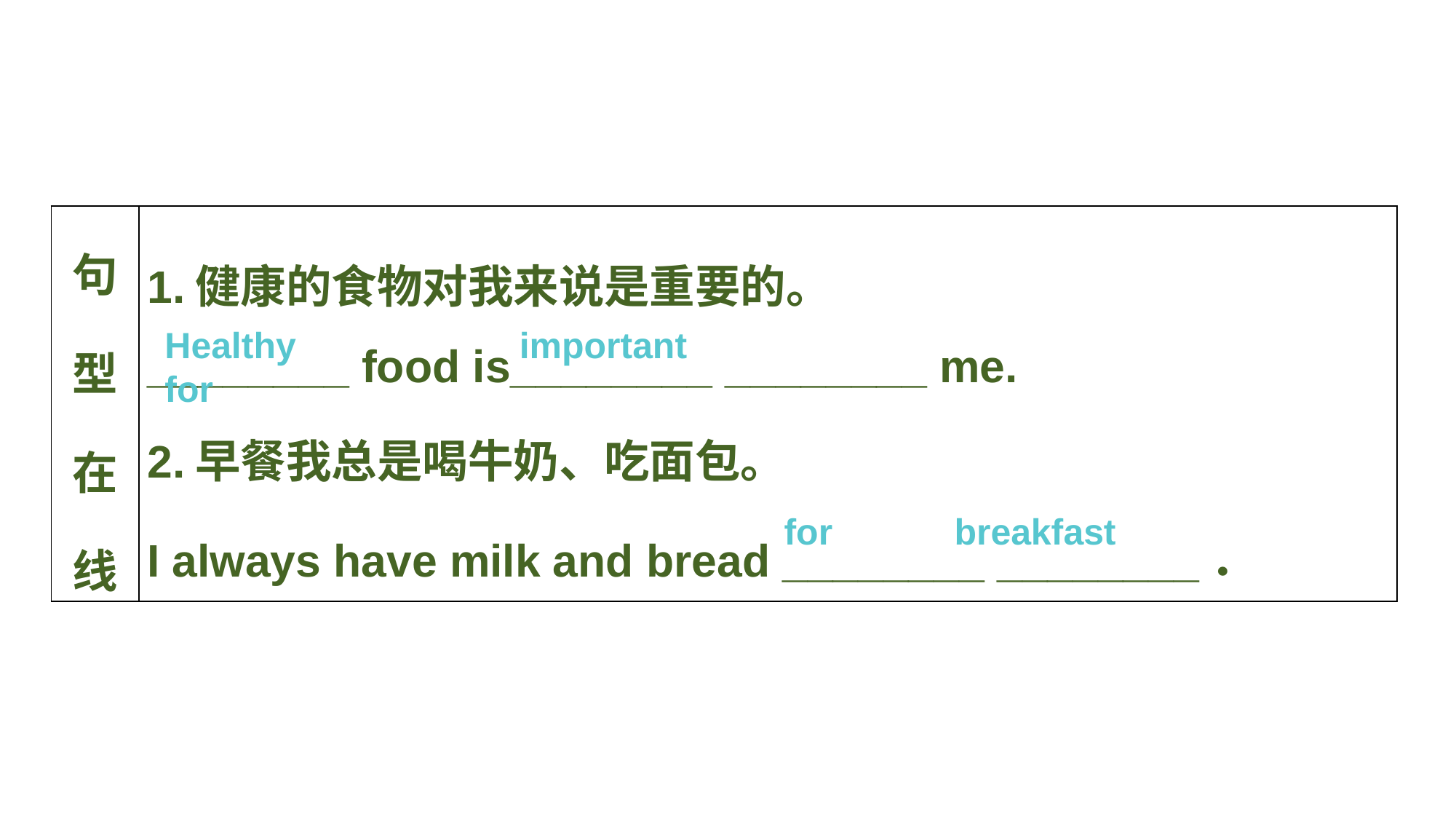

| 句型在线 | 1.健康的食物对我来说是重要的。 \_\_\_\_\_\_\_\_ food is\_\_\_\_\_\_\_\_ \_\_\_\_\_\_\_\_ me. 2.早餐我总是喝牛奶、吃面包。 I always have milk and bread \_\_\_\_\_\_\_\_ \_\_\_\_\_\_\_\_． |
| --- | --- |
Healthy                      important         for

for            breakfast